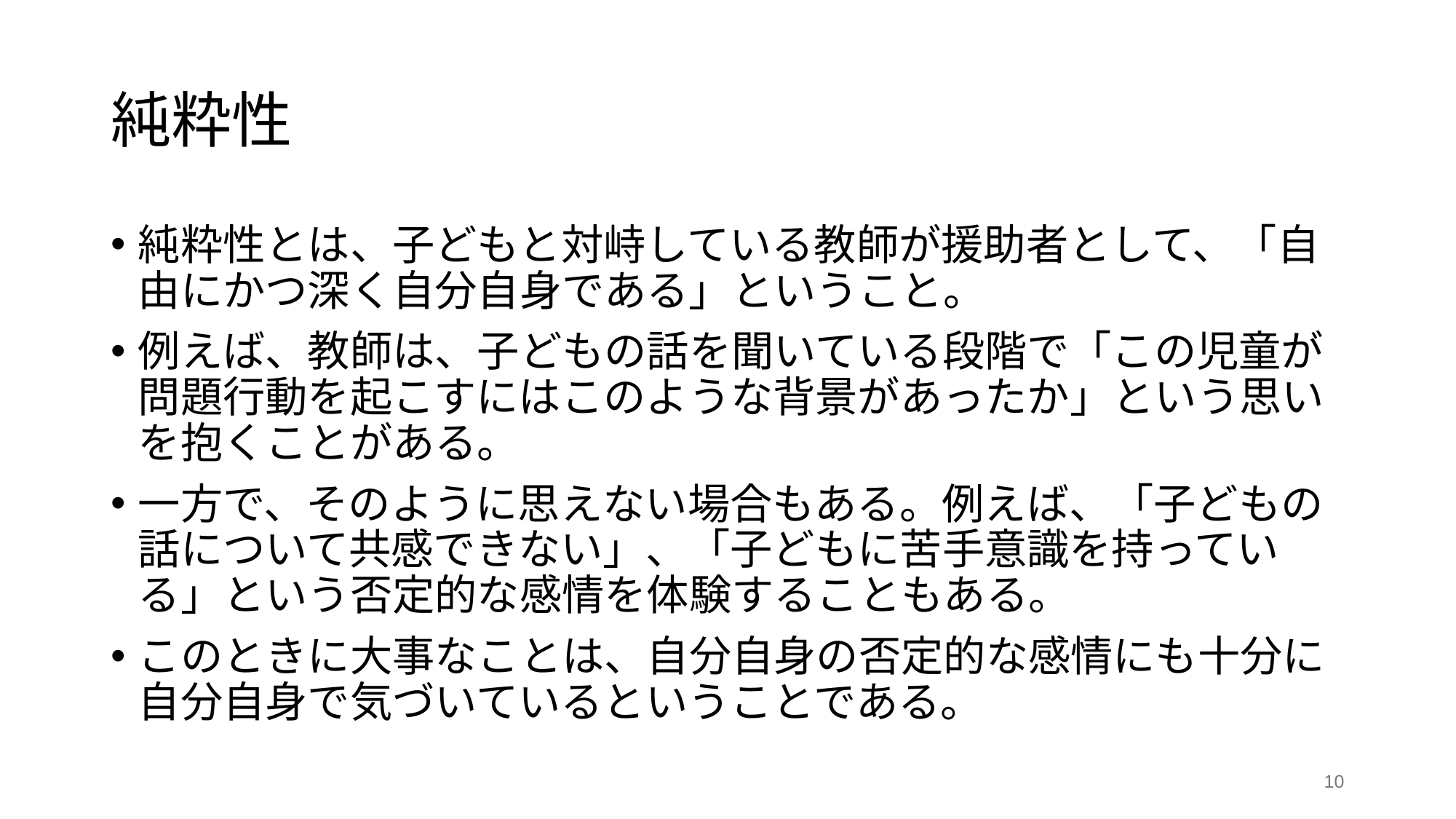

# 純粋性
純粋性とは、子どもと対峙している教師が援助者として、「自由にかつ深く自分自身である」ということ。
例えば、教師は、子どもの話を聞いている段階で「この児童が問題行動を起こすにはこのような背景があったか」という思いを抱くことがある。
一方で、そのように思えない場合もある。例えば、「子どもの話について共感できない」、「子どもに苦手意識を持っている」という否定的な感情を体験することもある。
このときに大事なことは、自分自身の否定的な感情にも十分に自分自身で気づいているということである。
10